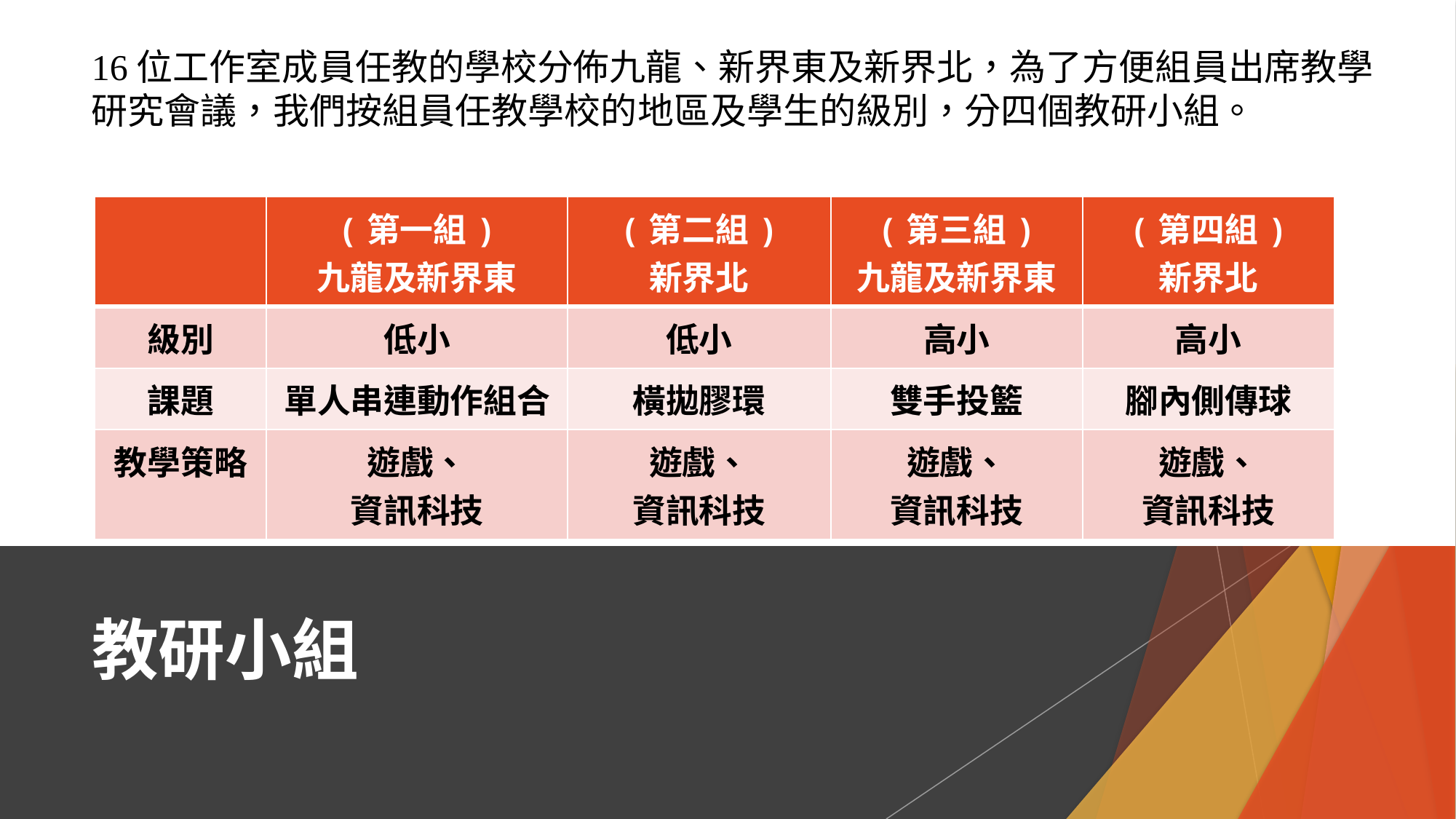

16位工作室成員任教的學校分佈九龍、新界東及新界北，為了方便組員出席教學研究會議，我們按組員任教學校的地區及學生的級別，分四個教研小組。
|  | (第一組) 九龍及新界東 | (第二組) 新界北 | (第三組) 九龍及新界東 | (第四組) 新界北 |
| --- | --- | --- | --- | --- |
| 級別 | 低小 | 低小 | 高小 | 高小 |
| 課題 | 單人串連動作組合 | 橫拋膠環 | 雙手投籃 | 腳內側傳球 |
| 教學策略 | 遊戲、 資訊科技 | 遊戲、 資訊科技 | 遊戲、 資訊科技 | 遊戲、 資訊科技 |

# 教研小組